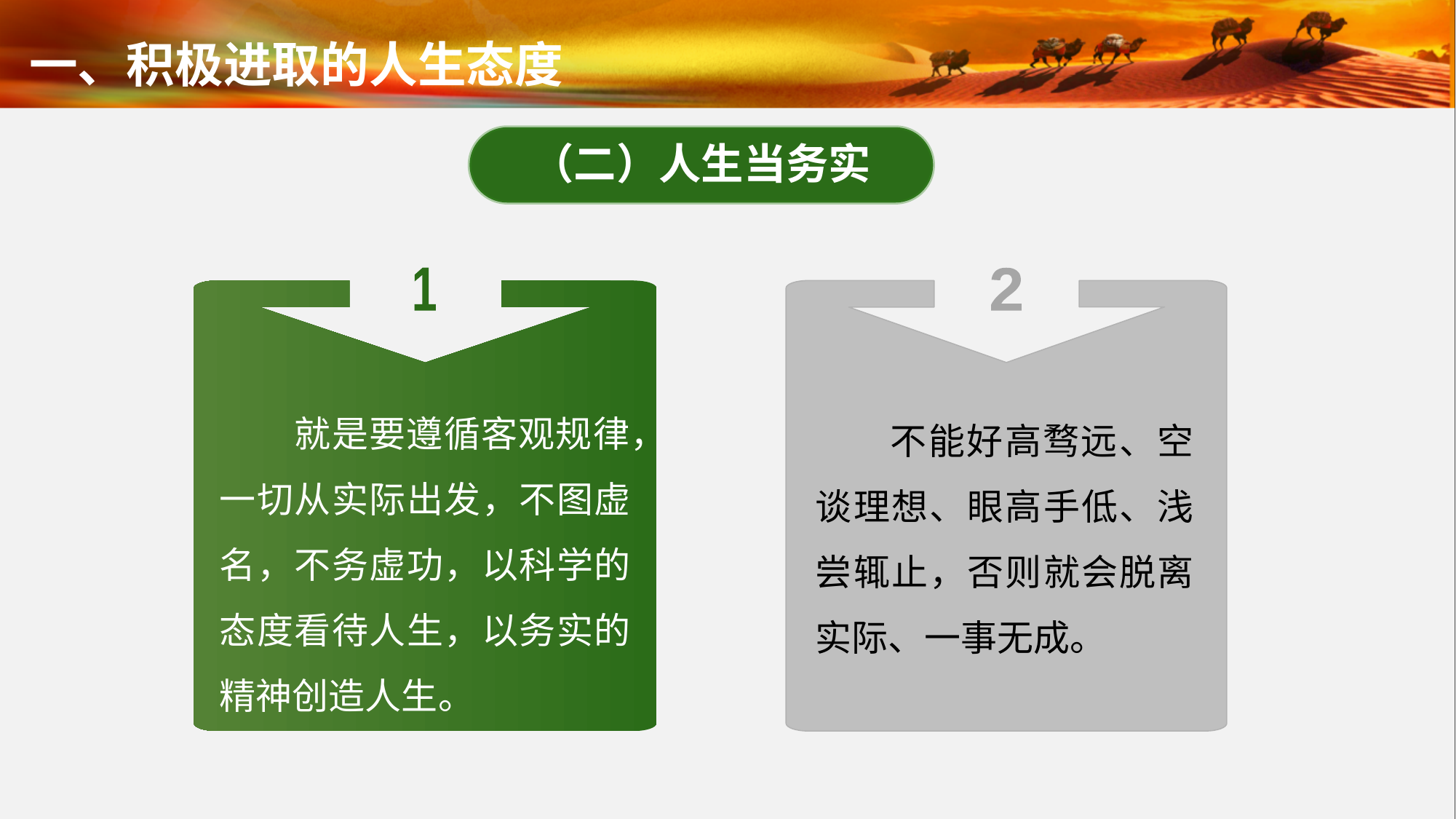

一、积极进取的人生态度
（二）人生当务实
1

就是要遵循客观规律，一切从实际出发，不图虚名，不务虚功，以科学的态度看待人生，以务实的精神创造人生。
2

不能好高骛远、空谈理想、眼高手低、浅尝辄止，否则就会脱离实际、一事无成。